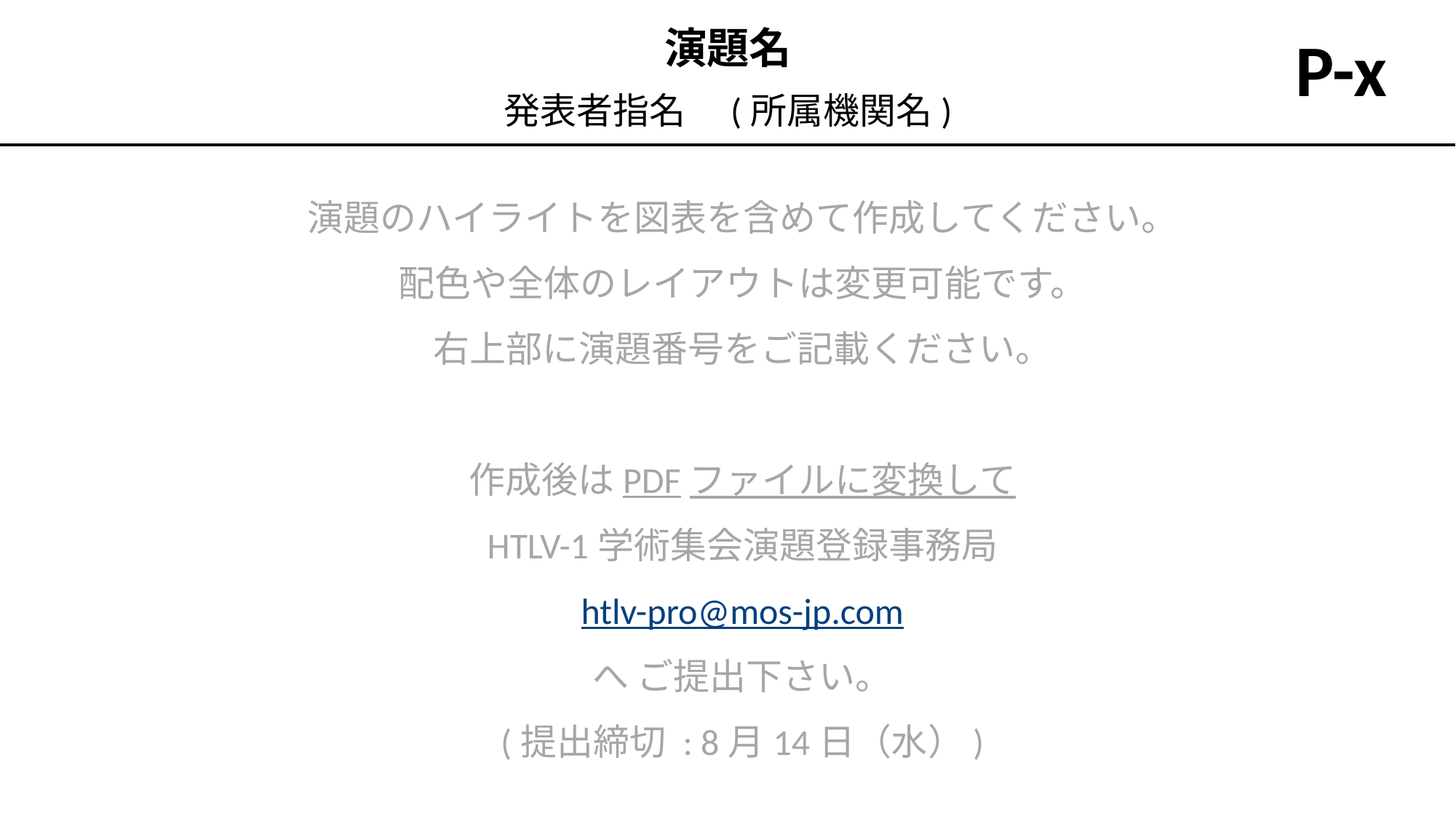

演題名
P-x
発表者指名　(所属機関名)
演題のハイライトを図表を含めて作成してください。
配色や全体のレイアウトは変更可能です。
右上部に演題番号をご記載ください。

作成後はPDFファイルに変換して
HTLV-1学術集会演題登録事務局
htlv-pro@mos-jp.com
へ ご提出下さい。
(提出締切 : 8月14日（水）)